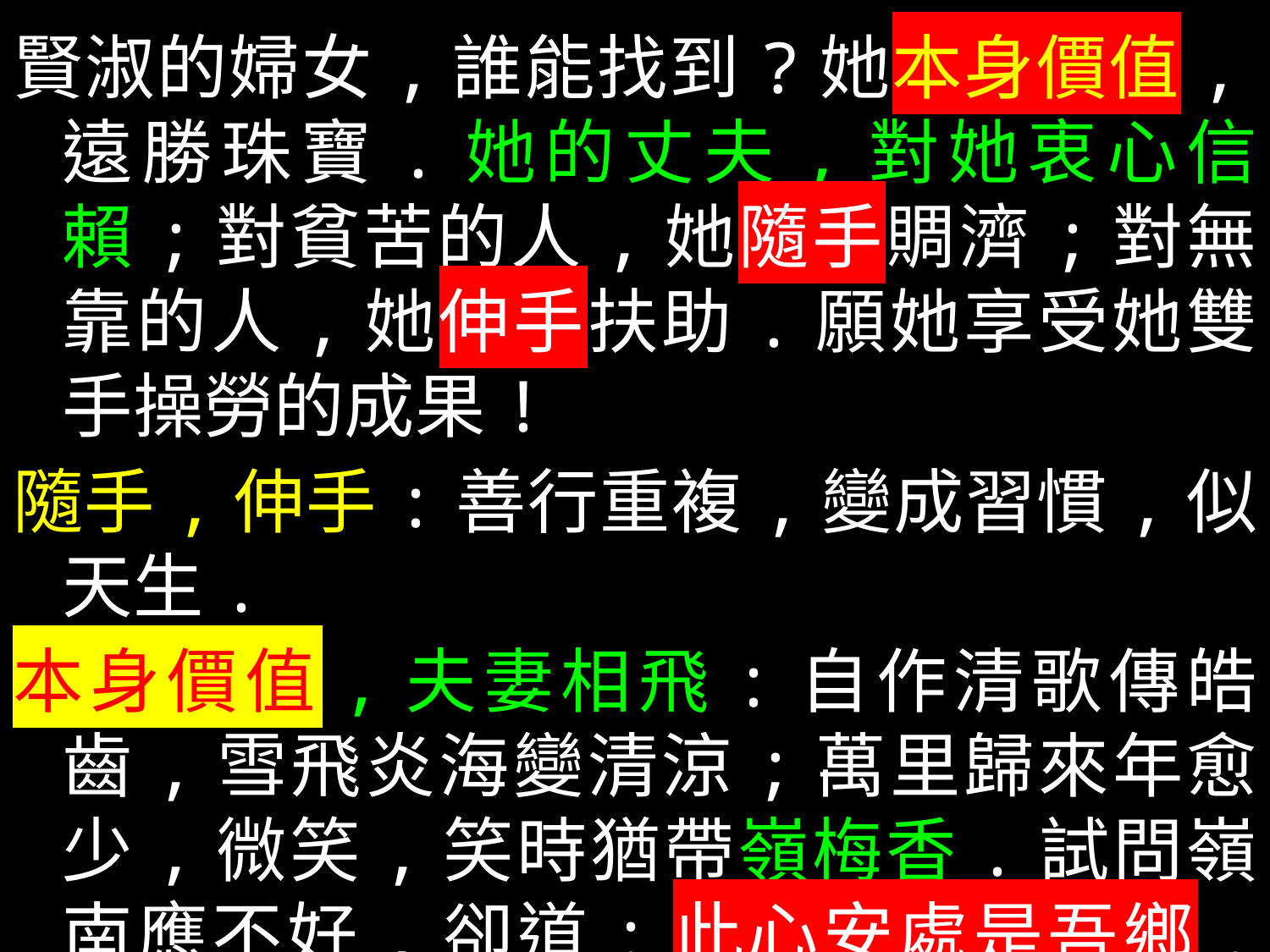

賢淑的婦女,誰能找到?她本身價值,遠勝珠寶.她的丈夫,對她衷心信賴;對貧苦的人,她隨手賙濟;對無靠的人,她伸手扶助.願她享受她雙手操勞的成果!
隨手,伸手:善行重複,變成習慣,似天生.
本身價值,夫妻相飛:自作清歌傳皓齒,雪飛炎海變清涼;萬里歸來年愈少,微笑,笑時猶帶嶺梅香.試問嶺南應不好,卻道:此心安處是吾鄉.(蘇軾,王定國,寓娘)